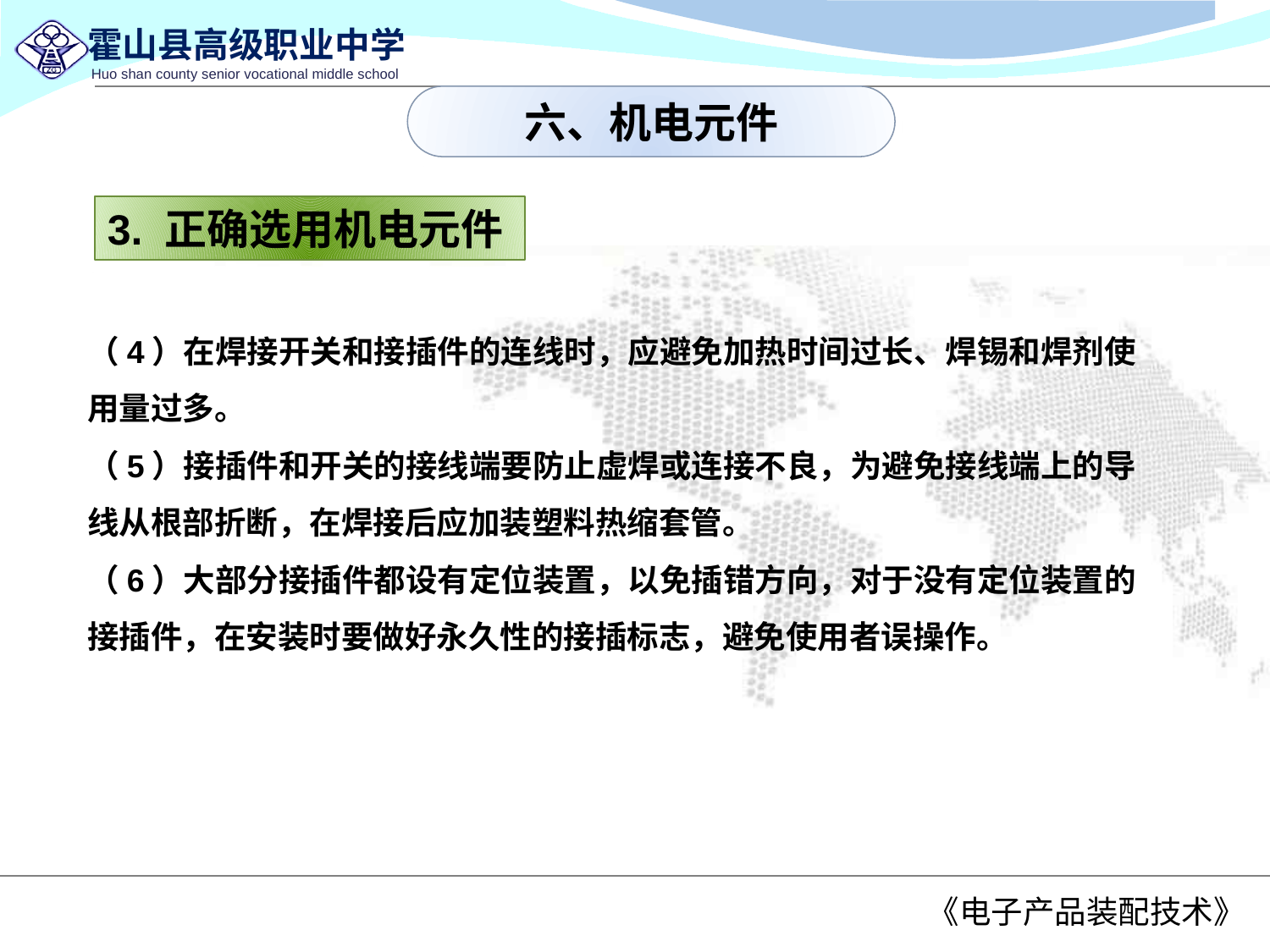

六、机电元件
3. 正确选用机电元件
（4）在焊接开关和接插件的连线时，应避免加热时间过长、焊锡和焊剂使用量过多。
（5）接插件和开关的接线端要防止虚焊或连接不良，为避免接线端上的导线从根部折断，在焊接后应加装塑料热缩套管。
（6）大部分接插件都设有定位装置，以免插错方向，对于没有定位装置的接插件，在安装时要做好永久性的接插标志，避免使用者误操作。